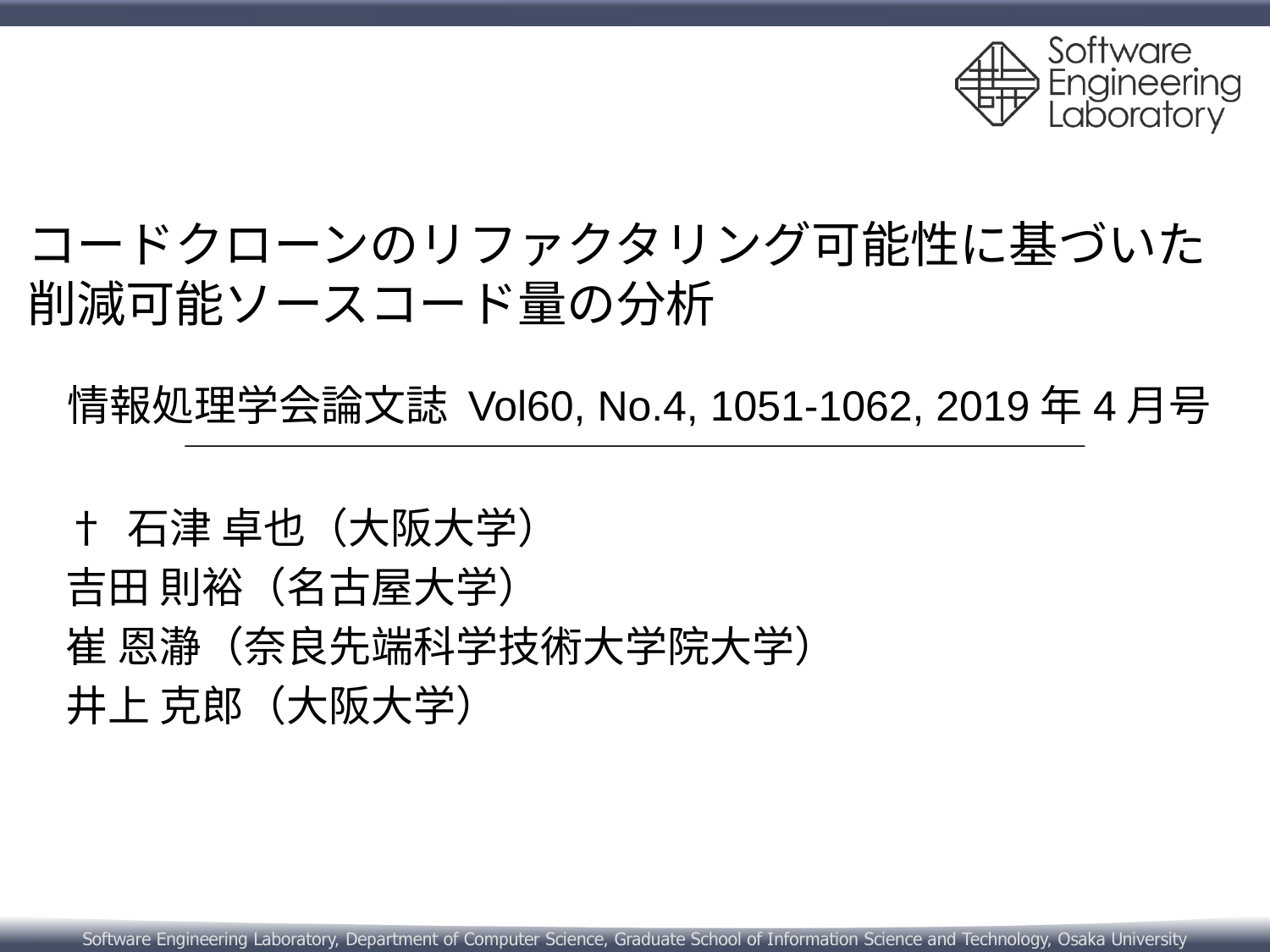

# コードクローンのリファクタリング可能性に基づいた 削減可能ソースコード量の分析
情報処理学会論文誌 Vol60, No.4, 1051-1062, 2019年4月号
† 石津 卓也（大阪大学）
吉田 則裕（名古屋大学）
崔 恩瀞（奈良先端科学技術大学院大学）
井上 克郎（大阪大学）